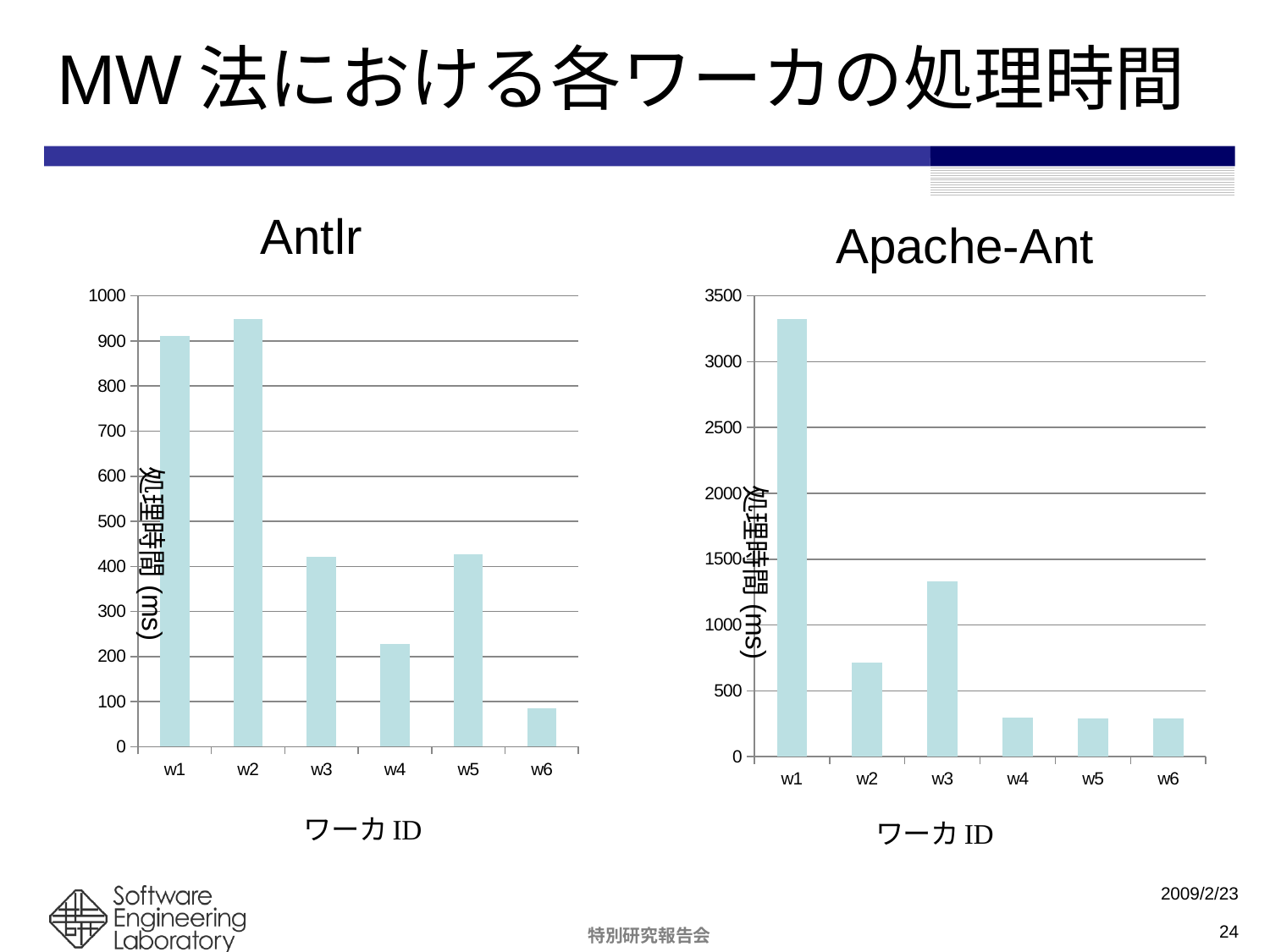

# MW法における各ワーカの処理時間
Antlr
Apache-Ant

### Chart

| Category | 処理時間 |
|---|---|
| w1 | 911.0 |
| w2 | 948.0 |
| w3 | 421.0 |
| w4 | 228.0 |
| w5 | 426.0 |
| w6 | 86.0 |

### Chart

| Category |  |
|---|---|
| w1 | 3323.0 |
| w2 | 716.0 |
| w3 | 1329.0 |
| w4 | 296.0 |
| w5 | 292.0 |
| w6 | 288.0 |
2009/2/23
24